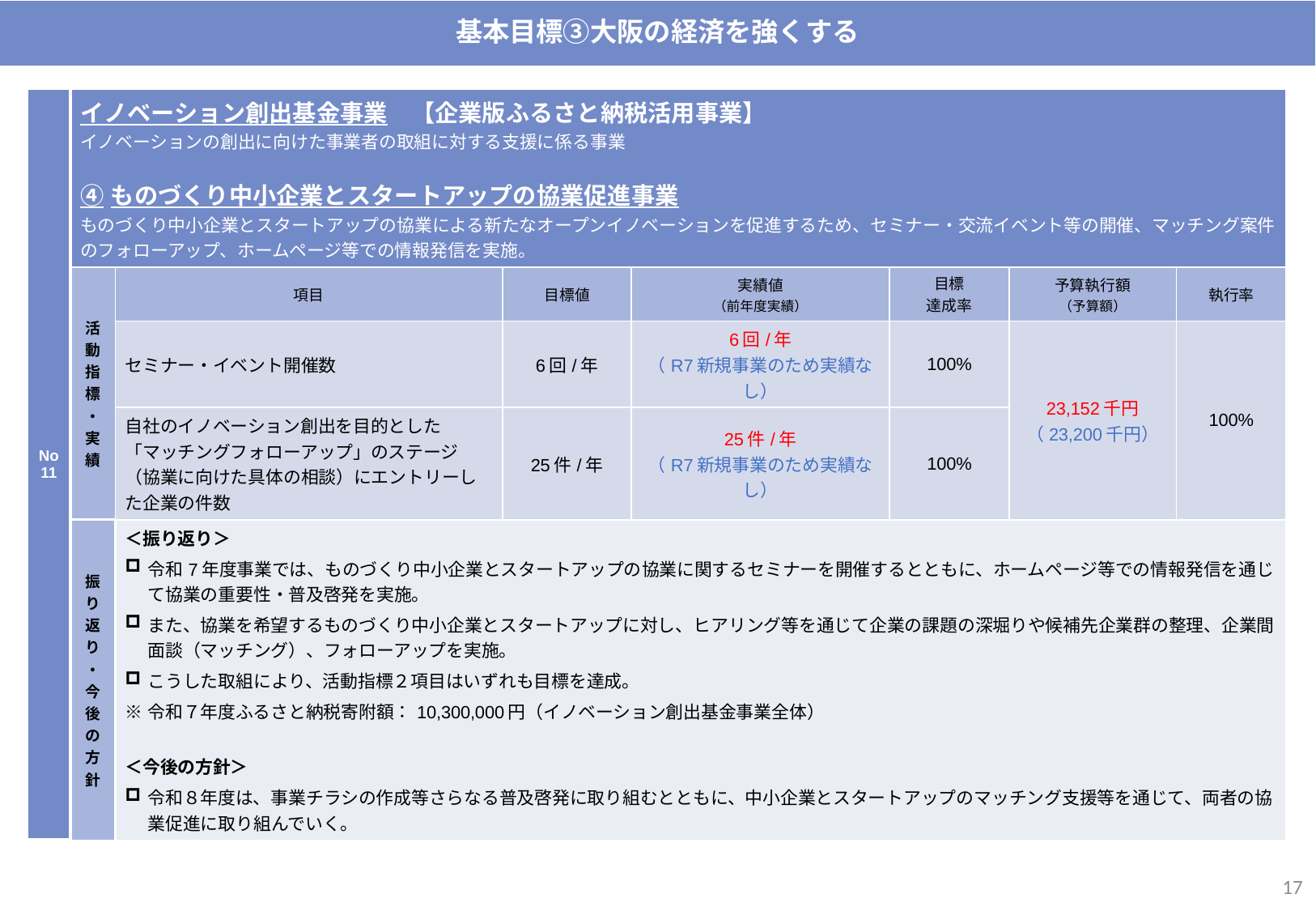

基本目標③大阪の経済を強くする
| No11 | イノベーション創出基金事業　【企業版ふるさと納税活用事業】 イノベーションの創出に向けた事業者の取組に対する支援に係る事業 ④ものづくり中小企業とスタートアップの協業促進事業 ものづくり中小企業とスタートアップの協業による新たなオープンイノベーションを促進するため、セミナー・交流イベント等の開催、マッチング案件のフォローアップ、ホームページ等での情報発信を実施。 |  |  |  |  | 公民戦略連携デスクの活動を通じて、企業・大学とwin-winの新たなパートナーシップを築く。また、これまで構築したネットワークを軸に、多様な事業者が連携した取組みを推進。それぞれの強みを活かし社会課題の解決や地域活性化をめざす。 |  |
| --- | --- | --- | --- | --- | --- | --- | --- |
|  | 活動指標・実績 | 項目 | 目標値 | 実績値 （前年度実績） | 目標 達成率 | 予算執行額 （予算額） | 執行率 |
|  |  | セミナー・イベント開催数 | 6回/年 | 6回/年 （R7新規事業のため実績なし） | 100% | 23,152千円 （23,200千円） | 100% |
|  |  | 自社のイノベーション創出を目的とした「マッチングフォローアップ」のステージ（協業に向けた具体の相談）にエントリーした企業の件数 | 25件/年 | 25件/年 （R7新規事業のため実績なし） | 100% |  |  |
|  | 振り返り・今後の方針 | ＜振り返り＞ 令和7年度事業では、ものづくり中小企業とスタートアップの協業に関するセミナーを開催するとともに、ホームページ等での情報発信を通じて協業の重要性・普及啓発を実施。 また、協業を希望するものづくり中小企業とスタートアップに対し、ヒアリング等を通じて企業の課題の深堀りや候補先企業群の整理、企業間面談（マッチング）、フォローアップを実施。 こうした取組により、活動指標２項目はいずれも目標を達成。 ※令和７年度ふるさと納税寄附額：10,300,000円（イノベーション創出基金事業全体） ＜今後の方針＞ 令和８年度は、事業チラシの作成等さらなる普及啓発に取り組むとともに、中小企業とスタートアップのマッチング支援等を通じて、両者の協業促進に取り組んでいく。 |  |  |  |  |  |
17